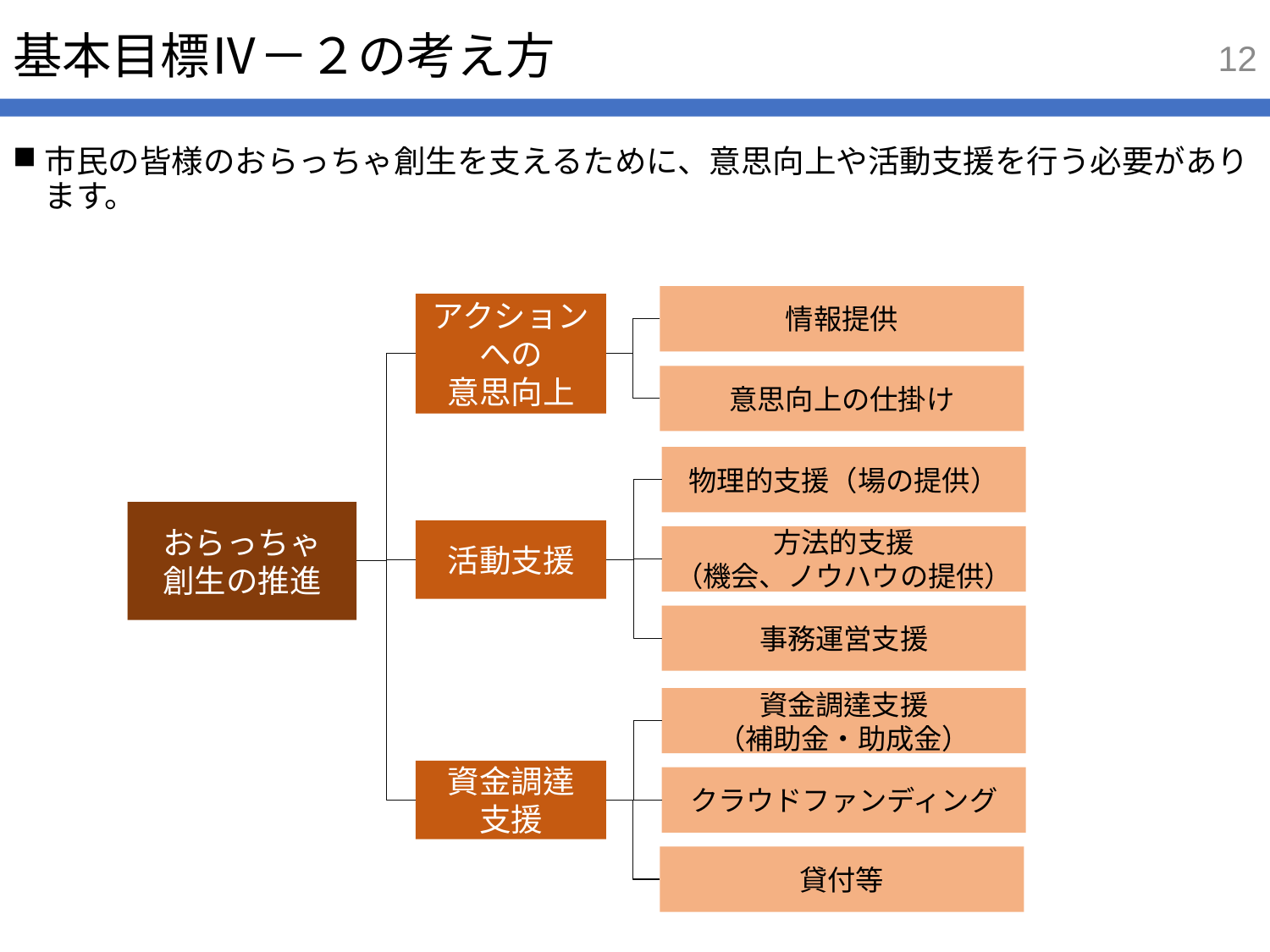

12
# 基本目標Ⅳ－２の考え方
市民の皆様のおらっちゃ創生を支えるために、意思向上や活動支援を行う必要があります。
情報提供
アクションへの
意思向上
意思向上の仕掛け
物理的支援（場の提供）
おらっちゃ
創生の推進
活動支援
方法的支援
（機会、ノウハウの提供）
事務運営支援
資金調達支援
（補助金・助成金）
資金調達
支援
クラウドファンディング
貸付等